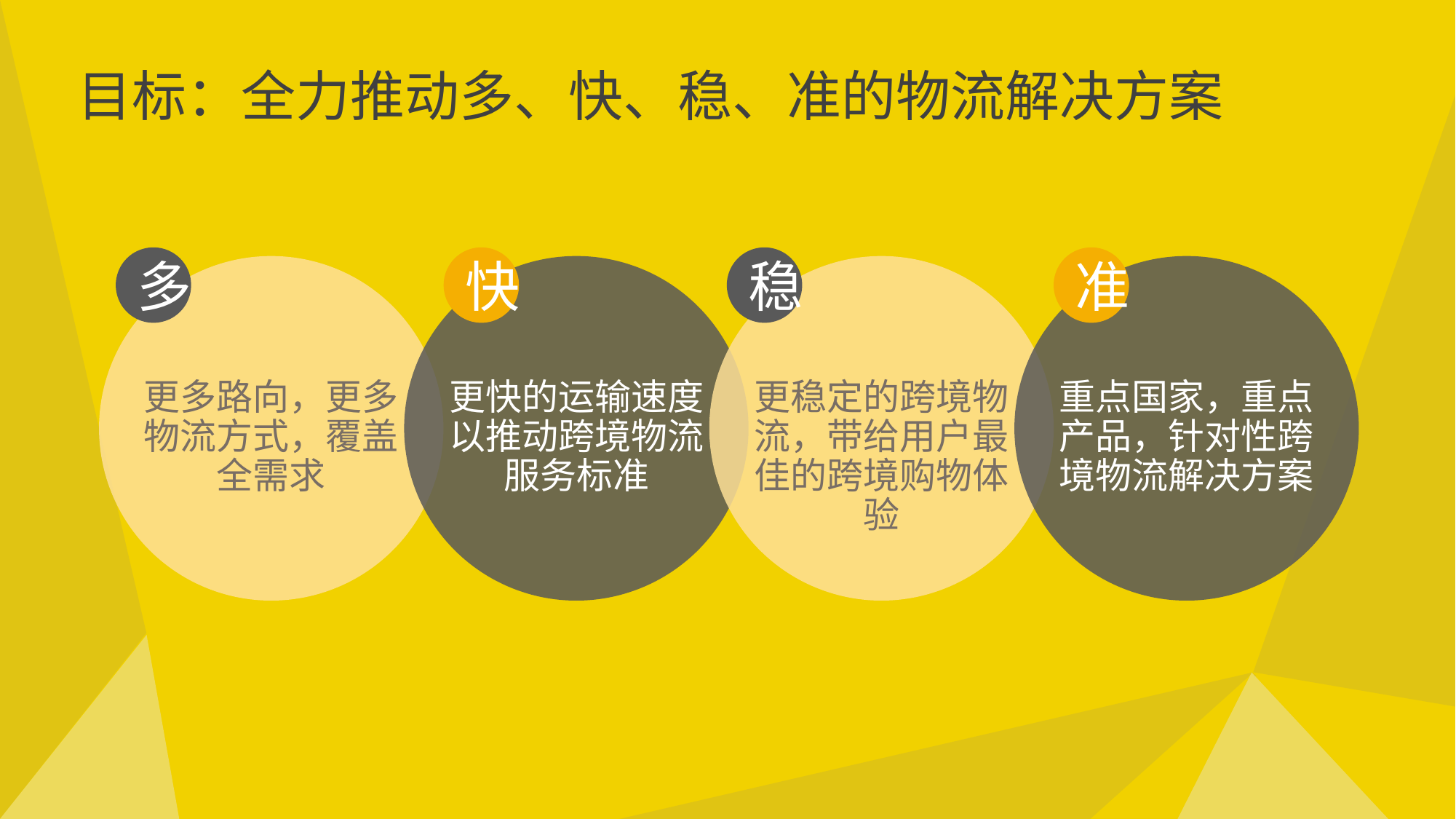

目标：全力推动多、快、稳、准的物流解决方案
多
快
稳
准

更多路向，更多物流方式，覆盖全需求
更快的运输速度以推动跨境物流服务标准

更稳定的跨境物流，带给用户最佳的跨境购物体验
重点国家，重点产品，针对性跨境物流解决方案

8